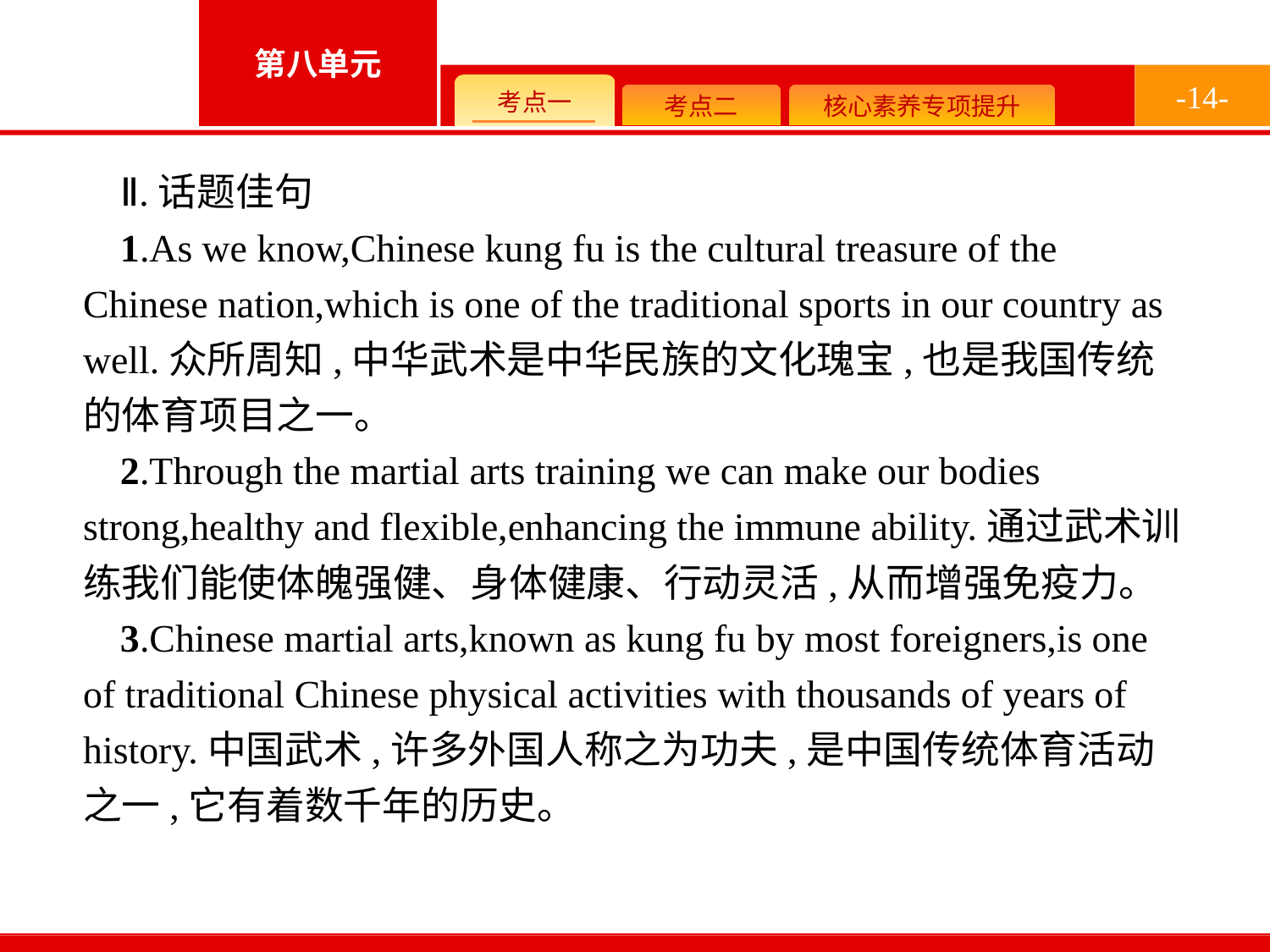

-14-
Ⅱ.话题佳句
1.As we know,Chinese kung fu is the cultural treasure of the Chinese nation,which is one of the traditional sports in our country as well.众所周知,中华武术是中华民族的文化瑰宝,也是我国传统的体育项目之一。
2.Through the martial arts training we can make our bodies strong,healthy and flexible,enhancing the immune ability.通过武术训练我们能使体魄强健、身体健康、行动灵活,从而增强免疫力。
3.Chinese martial arts,known as kung fu by most foreigners,is one of traditional Chinese physical activities with thousands of years of history.中国武术,许多外国人称之为功夫,是中国传统体育活动之一,它有着数千年的历史。